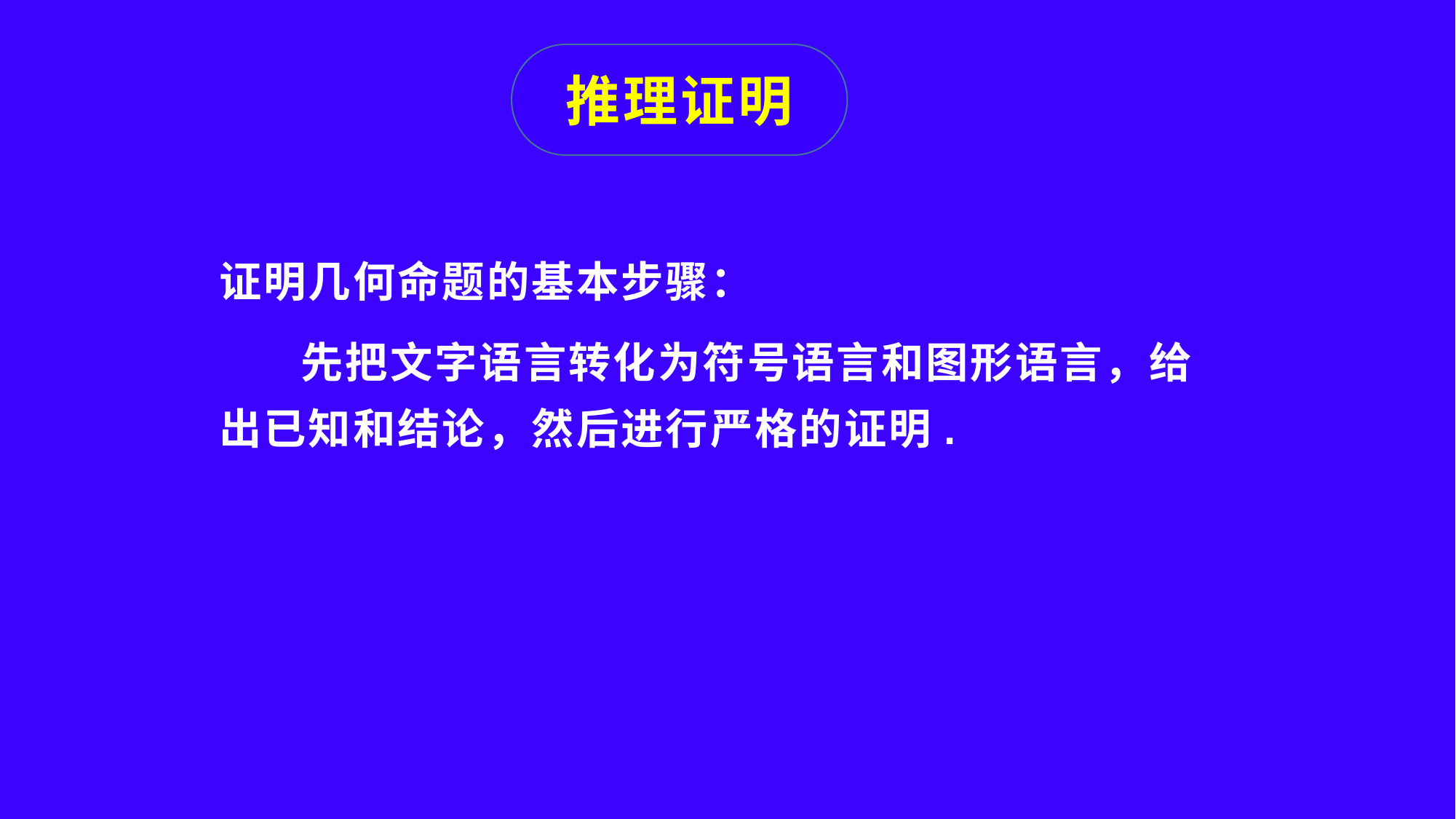

推理证明
证明几何命题的基本步骤：
      先把文字语言转化为符号语言和图形语言，给出已知和结论，然后进行严格的证明.